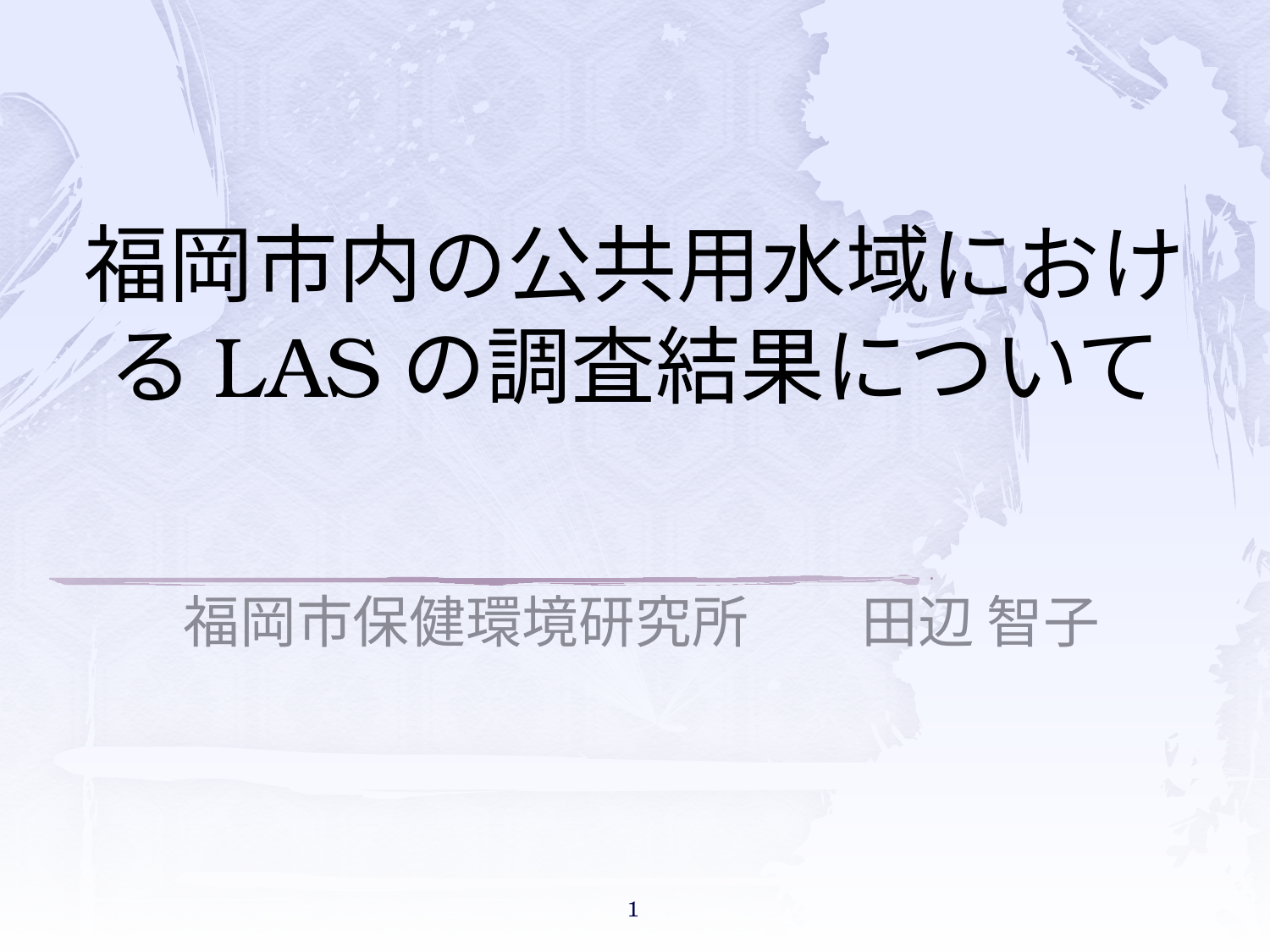

# 福岡市内の公共用水域におけるLASの調査結果について

福岡市保健環境研究所　　田辺 智子
1